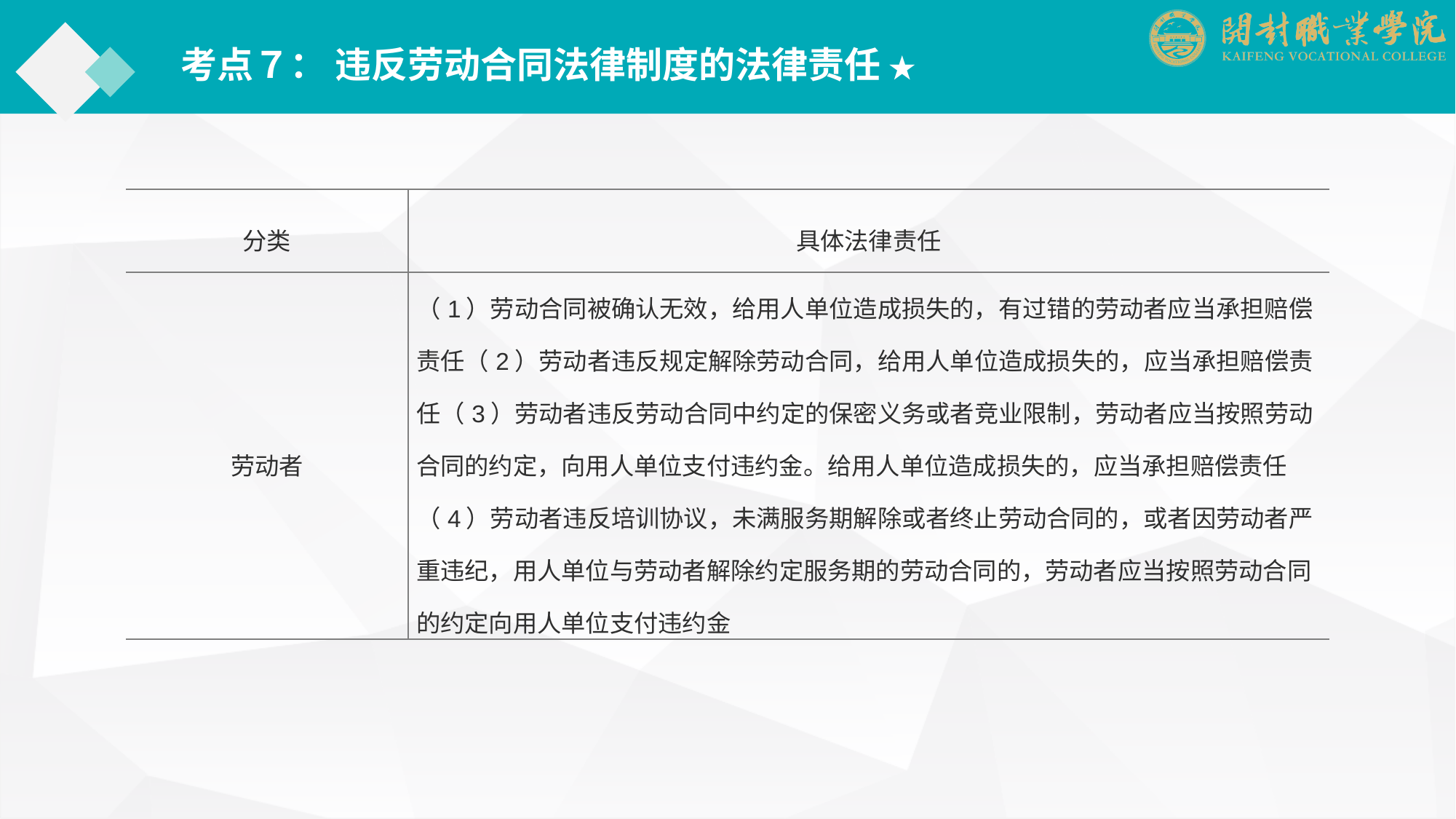

考点７： 违反劳动合同法律制度的法律责任 ★
| 分类 | 具体法律责任 |
| --- | --- |
| 劳动者 | （1）劳动合同被确认无效，给用人单位造成损失的，有过错的劳动者应当承担赔偿责任（2）劳动者违反规定解除劳动合同，给用人单位造成损失的，应当承担赔偿责任（3）劳动者违反劳动合同中约定的保密义务或者竞业限制，劳动者应当按照劳动合同的约定，向用人单位支付违约金。给用人单位造成损失的，应当承担赔偿责任（4）劳动者违反培训协议，未满服务期解除或者终止劳动合同的，或者因劳动者严重违纪，用人单位与劳动者解除约定服务期的劳动合同的，劳动者应当按照劳动合同的约定向用人单位支付违约金 |